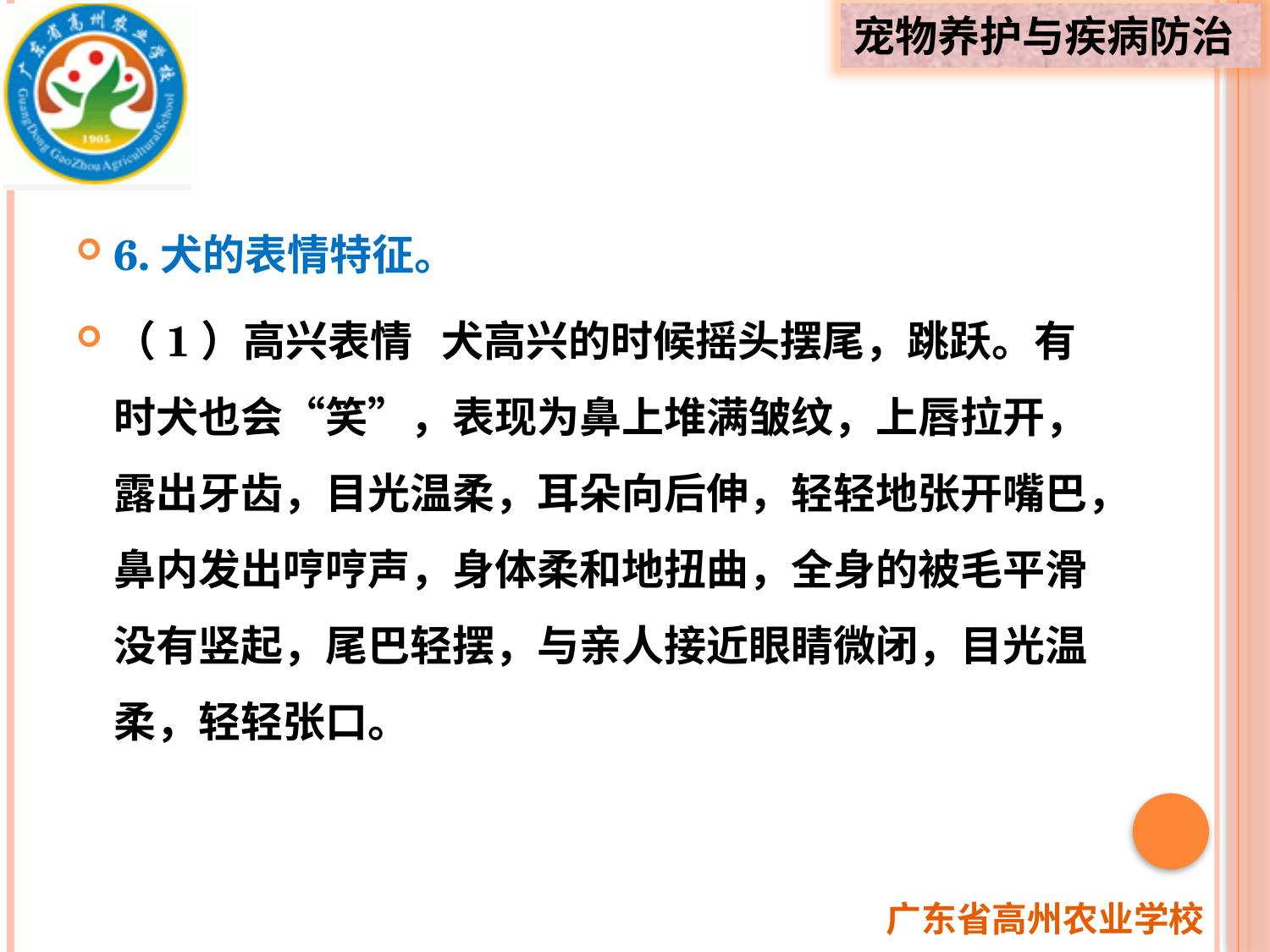

6.犬的表情特征。
（1）高兴表情   犬高兴的时候摇头摆尾，跳跃。有时犬也会“笑”，表现为鼻上堆满皱纹，上唇拉开，露出牙齿，目光温柔，耳朵向后伸，轻轻地张开嘴巴，鼻内发出哼哼声，身体柔和地扭曲，全身的被毛平滑没有竖起，尾巴轻摆，与亲人接近眼睛微闭，目光温柔，轻轻张口。